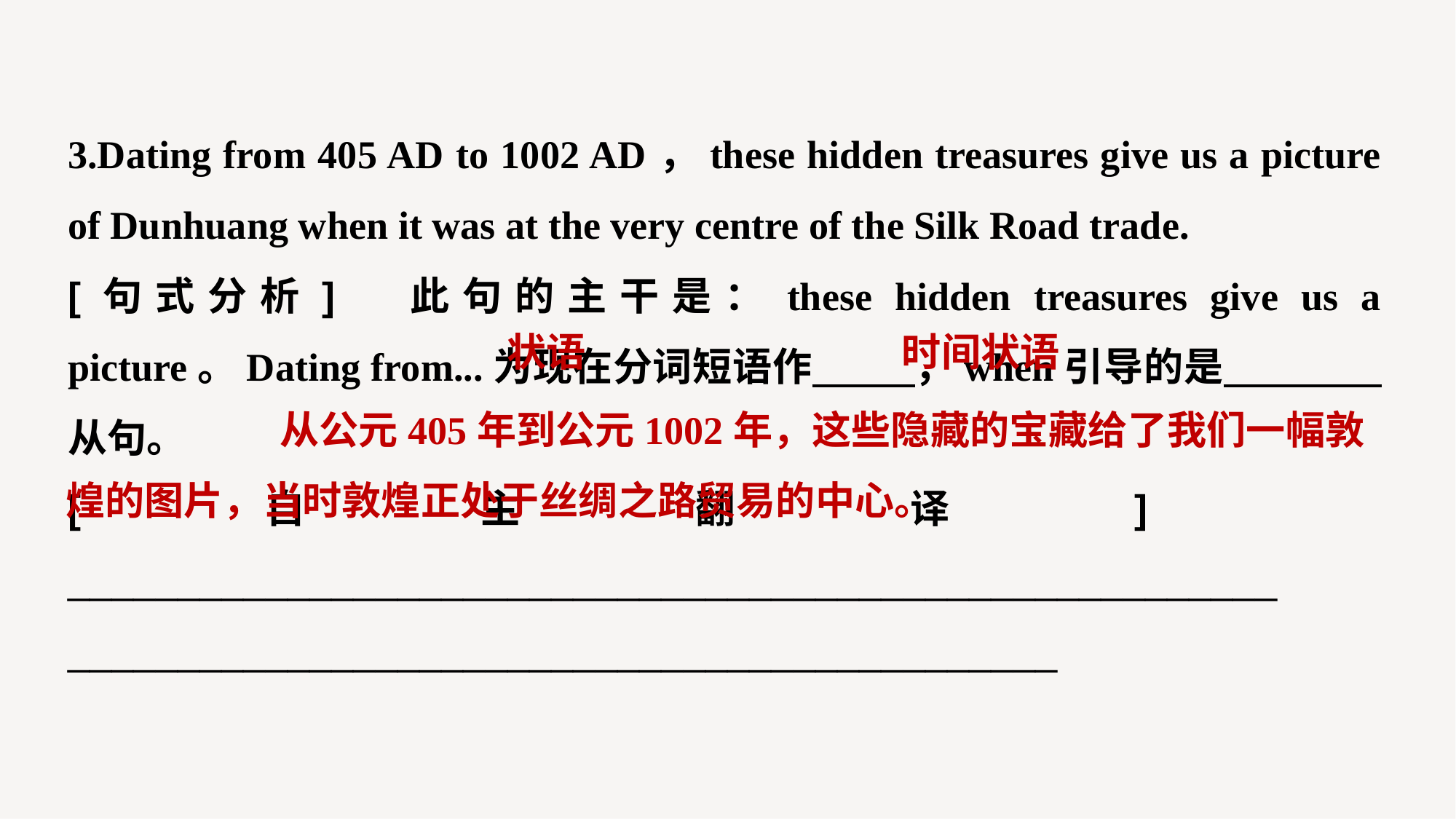

3.Dating from 405 AD to 1002 AD，these hidden treasures give us a picture of Dunhuang when it was at the very centre of the Silk Road trade.
[句式分析]　此句的主干是：these hidden treasures give us a picture。Dating from...为现在分词短语作           ，when引导的是                  从句。
[自主翻译]　_______________________________________________________
_____________________________________________
状语
时间状语
                       从公元405年到公元1002年，这些隐藏的宝藏给了我们一幅敦煌的图片，当时敦煌正处于丝绸之路贸易的中心。